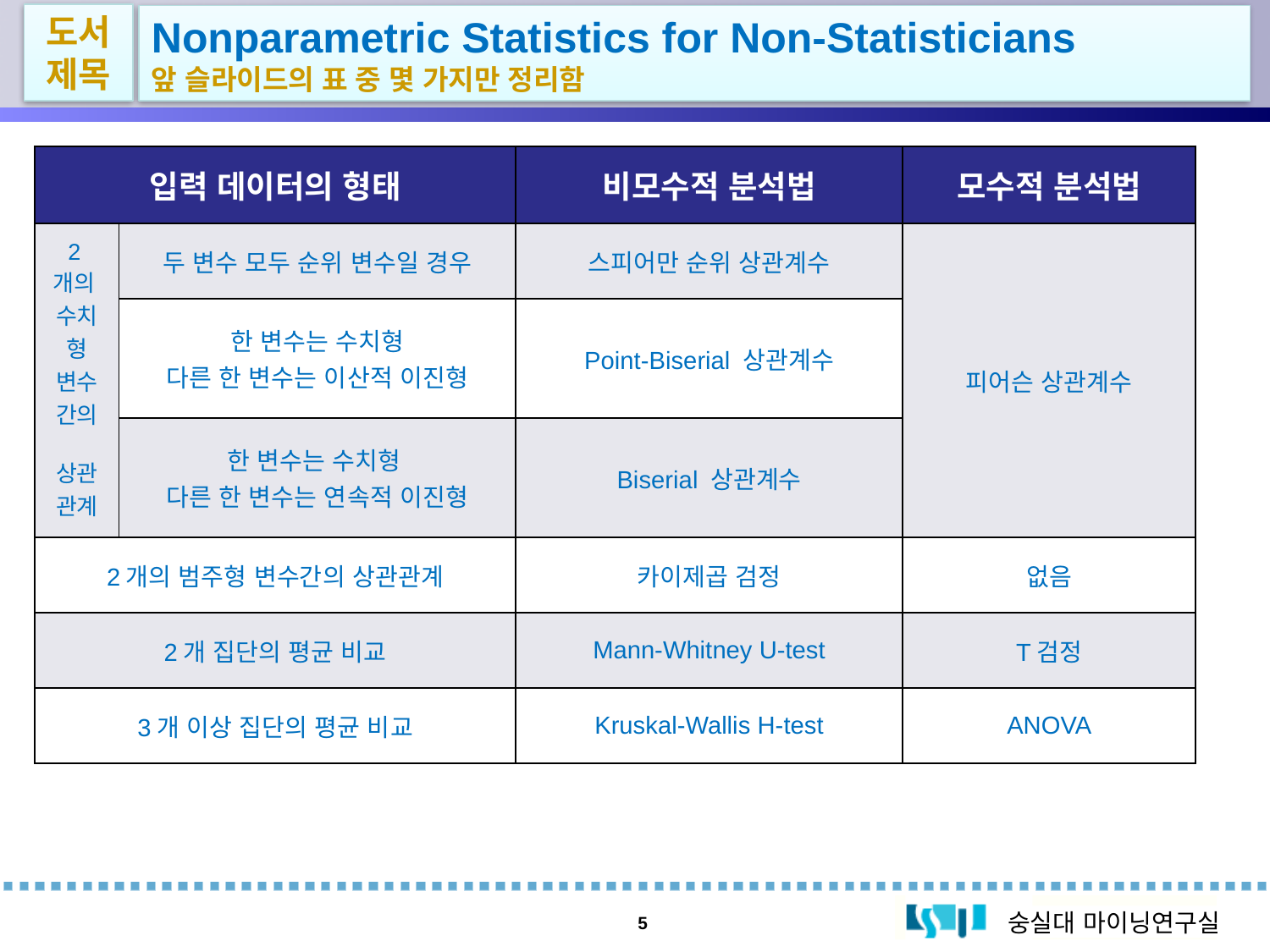

도서제목
Nonparametric Statistics for Non-Statisticians
앞 슬라이드의 표 중 몇 가지만 정리함
| 입력 데이터의 형태 |  | 비모수적 분석법 | 모수적 분석법 |
| --- | --- | --- | --- |
| 2개의 수치형 변수 간의 상관 관계 | 두 변수 모두 순위 변수일 경우 | 스피어만 순위 상관계수 | 피어슨 상관계수 |
|  | 한 변수는 수치형 다른 한 변수는 이산적 이진형 | Point-Biserial 상관계수 |  |
|  | 한 변수는 수치형 다른 한 변수는 연속적 이진형 | Biserial 상관계수 |  |
| 2개의 범주형 변수간의 상관관계 |  | 카이제곱 검정 | 없음 |
| 2개 집단의 평균 비교 |  | Mann-Whitney U-test | T검정 |
| 3개 이상 집단의 평균 비교 |  | Kruskal-Wallis H-test | ANOVA |